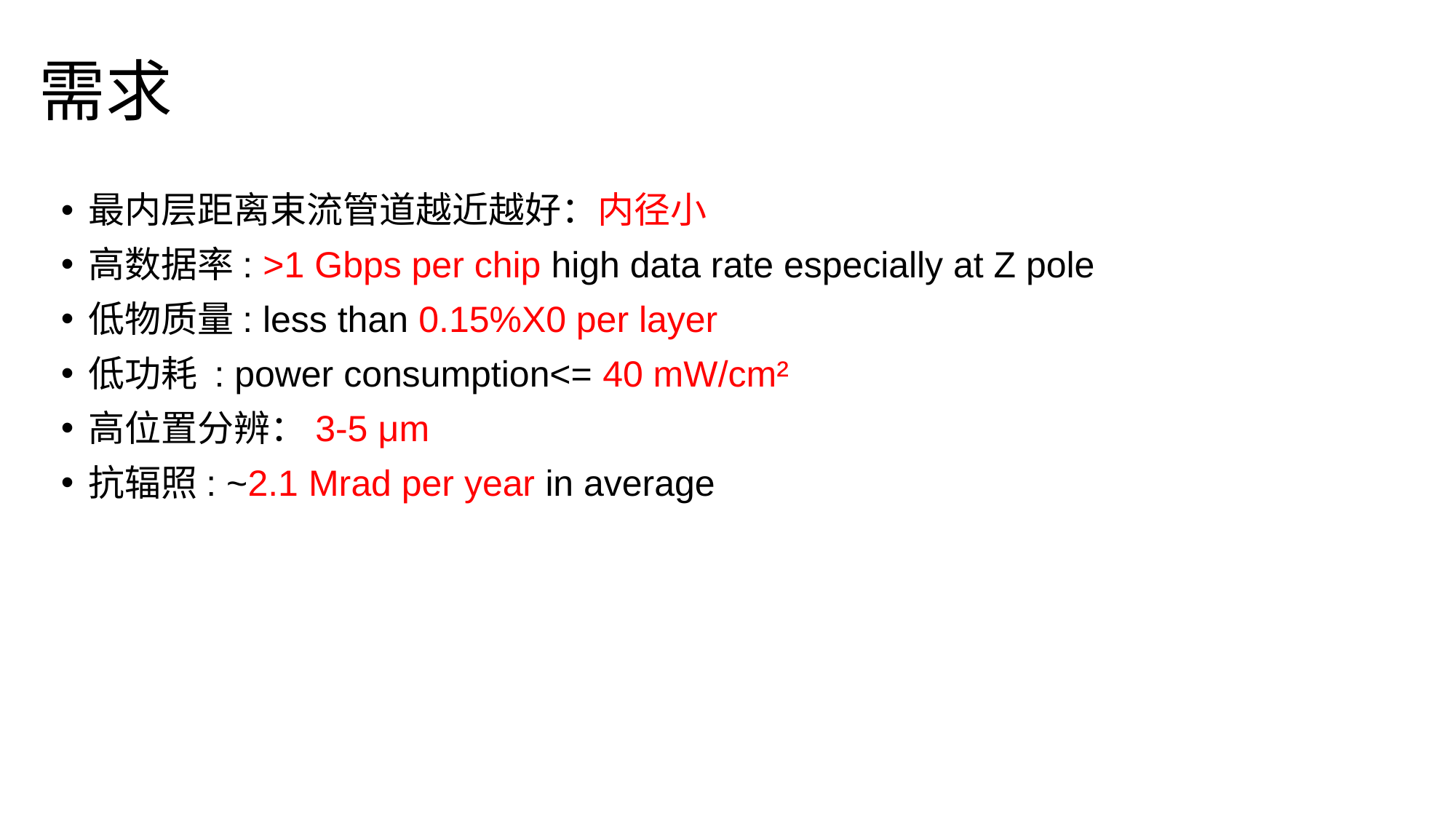

# 需求
最内层距离束流管道越近越好：内径小
高数据率: >1 Gbps per chip high data rate especially at Z pole
低物质量: less than 0.15%X0 per layer
低功耗 : power consumption<= 40 mW/cm²
高位置分辨：3-5 μm
抗辐照: ~2.1 Mrad per year in average